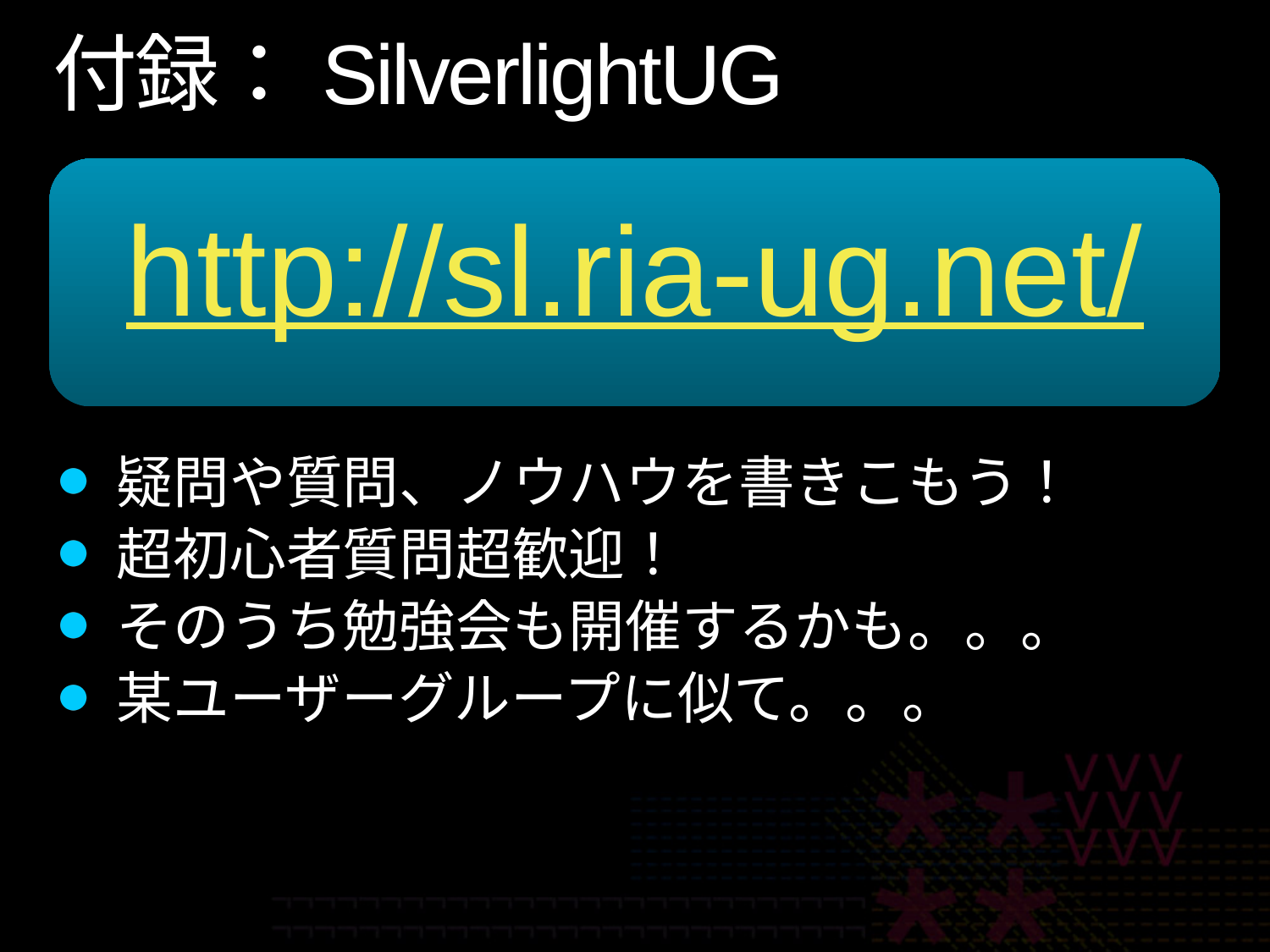

# 付録：SilverlightUG
http://sl.ria-ug.net/

疑問や質問、ノウハウを書きこもう！
超初心者質問超歓迎！
そのうち勉強会も開催するかも。。。
某ユーザーグループに似て。。。